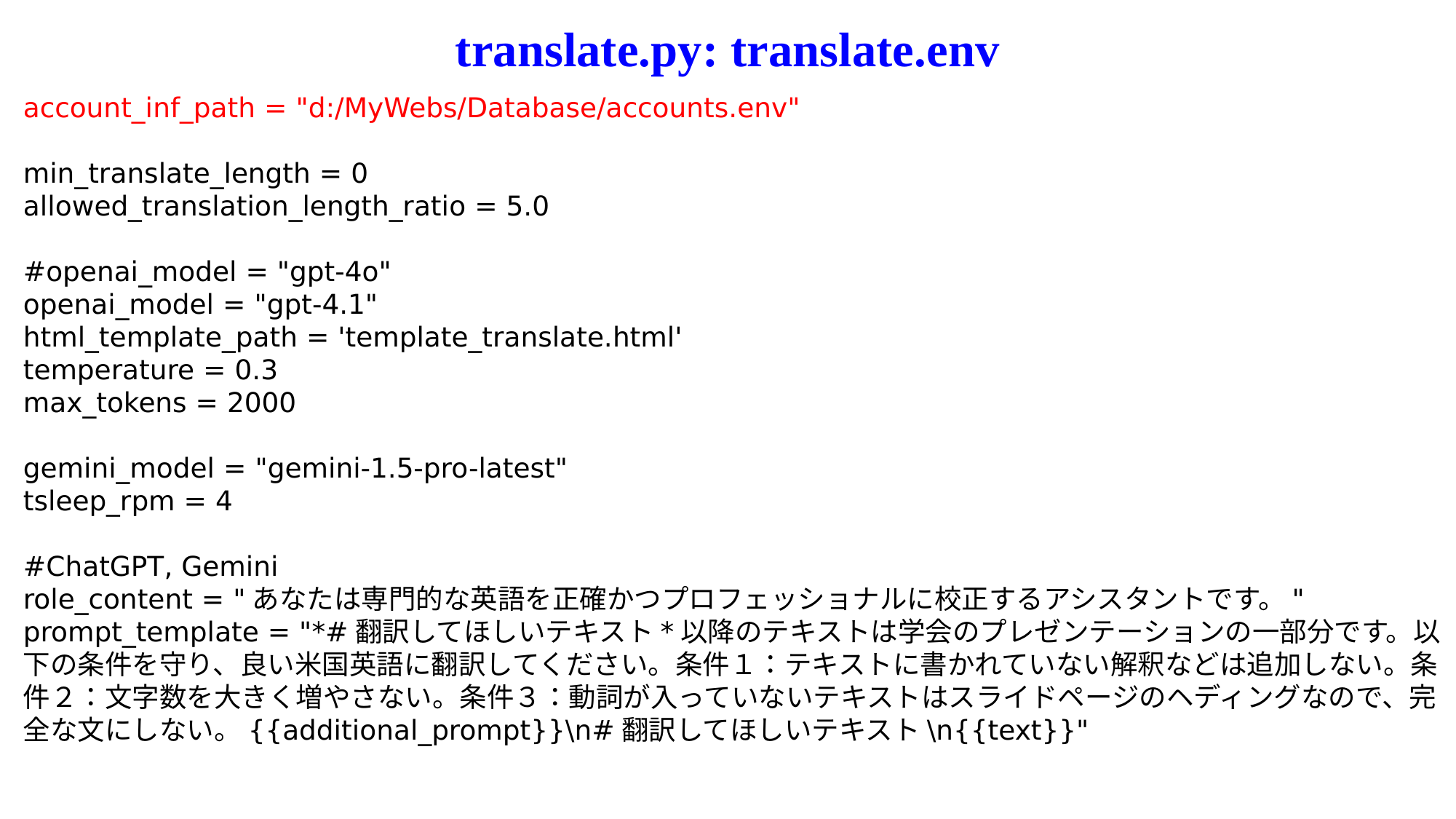

translate.py: translate.env
account_inf_path = "d:/MyWebs/Database/accounts.env"

min_translate_length = 0
allowed_translation_length_ratio = 5.0

#openai_model = "gpt-4o"
openai_model = "gpt-4.1"
html_template_path = 'template_translate.html'
temperature = 0.3
max_tokens = 2000

gemini_model = "gemini-1.5-pro-latest"
tsleep_rpm = 4

#ChatGPT, Gemini
role_content = "あなたは専門的な英語を正確かつプロフェッショナルに校正するアシスタントです。"
prompt_template = "*#翻訳してほしいテキスト*以降のテキストは学会のプレゼンテーションの一部分です。以下の条件を守り、良い米国英語に翻訳してください。条件１：テキストに書かれていない解釈などは追加しない。条件２：文字数を大きく増やさない。条件３：動詞が入っていないテキストはスライドページのヘディングなので、完全な文にしない。{{additional_prompt}}\n#翻訳してほしいテキスト\n{{text}}"